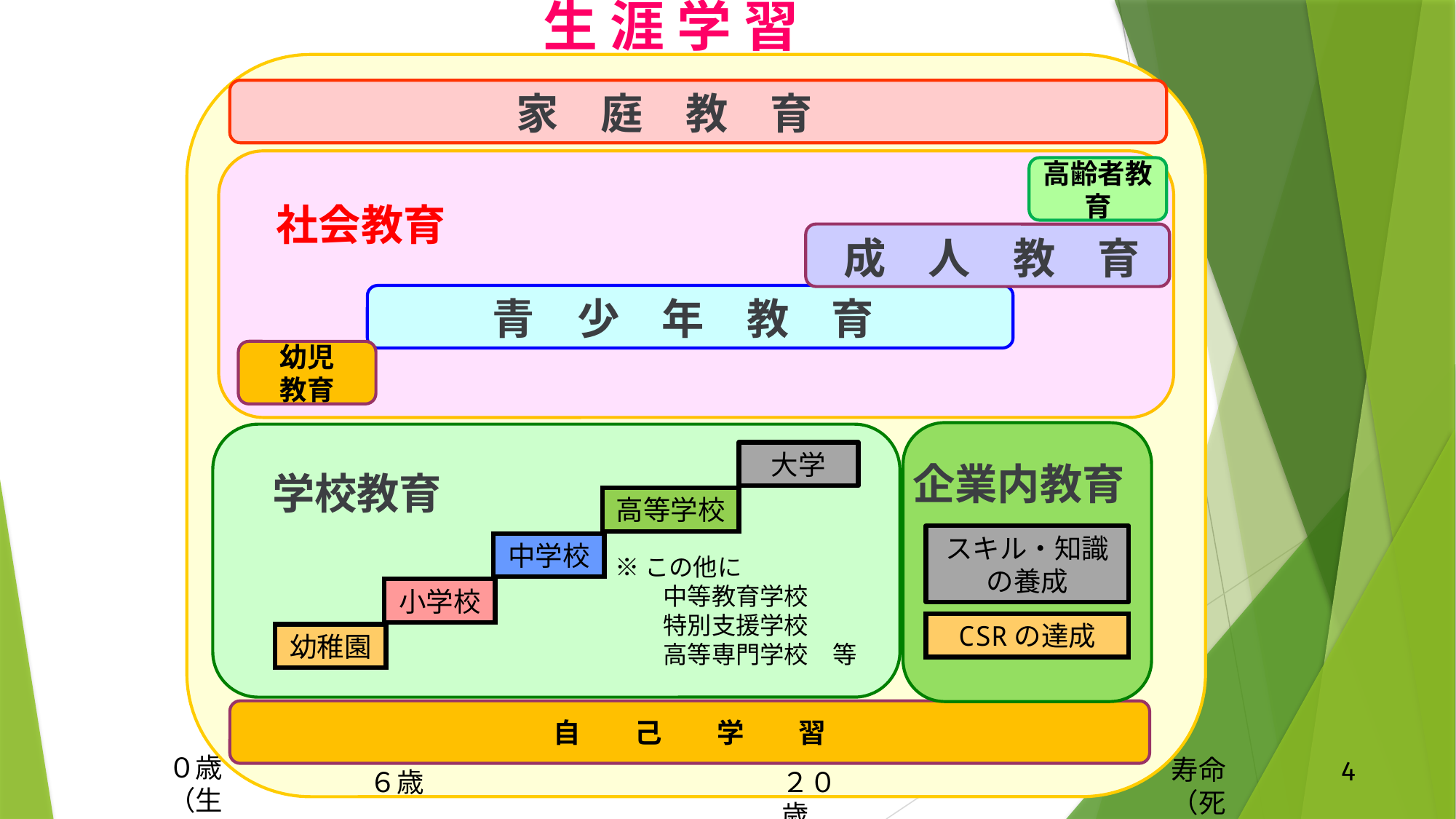

生 涯 学 習

家　庭　教　育

高齢者教育
社会教育

成　人　教　育

青　少　年　教　育
幼児
教育

企業内教育
大学
学校教育
高等学校
スキル・知識の養成
中学校
※この他に
　　中等教育学校
　　特別支援学校
　　高等専門学校　等
小学校
CSRの達成
幼稚園
自　　己　　学　　習
０歳
（生）
寿命
（死）
６歳
２０歳